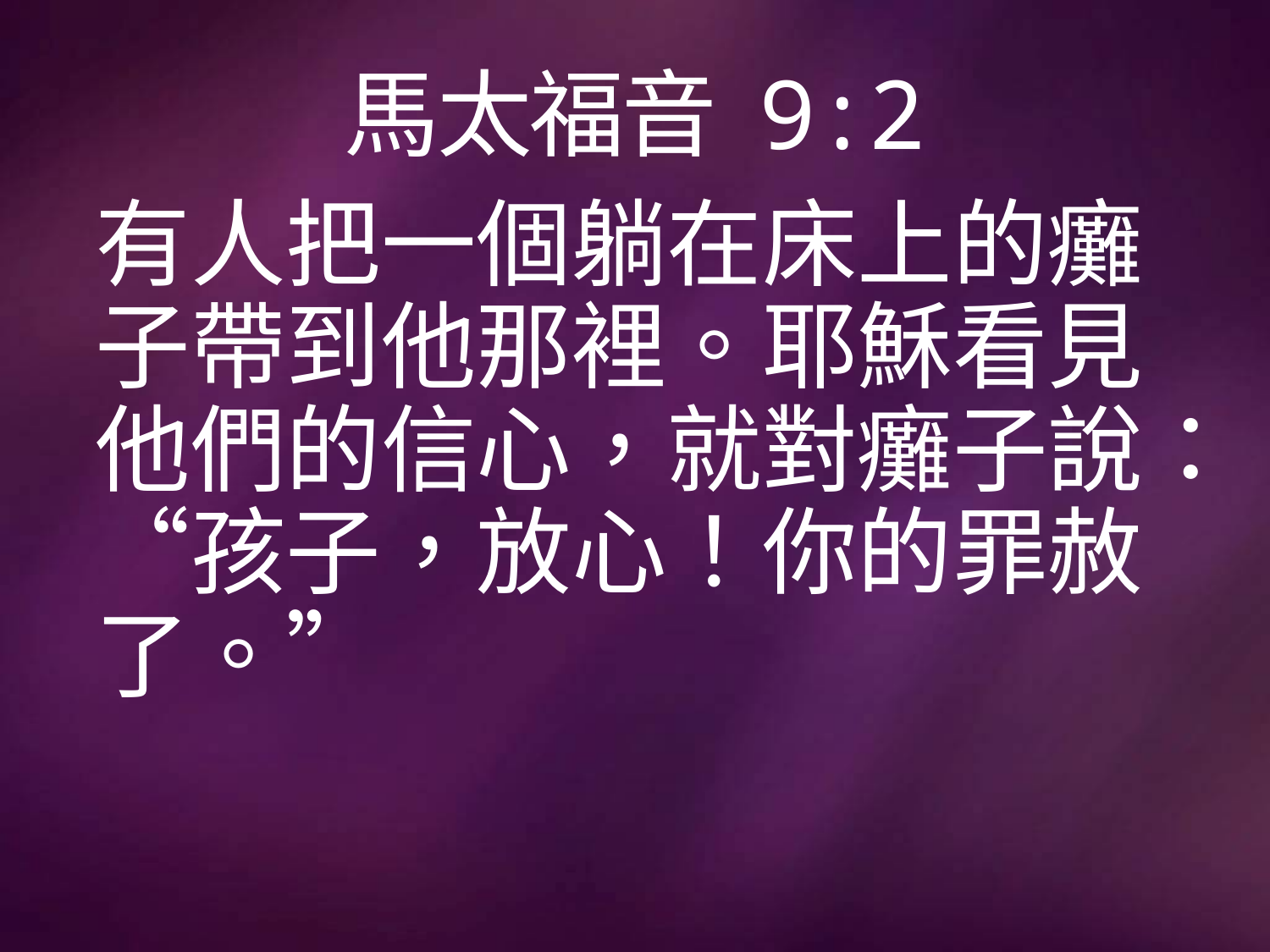

# 馬太福音 9:2
有人把一個躺在床上的癱子帶到他那裡。耶穌看見他們的信心，就對癱子說：“孩子，放心！你的罪赦了。”